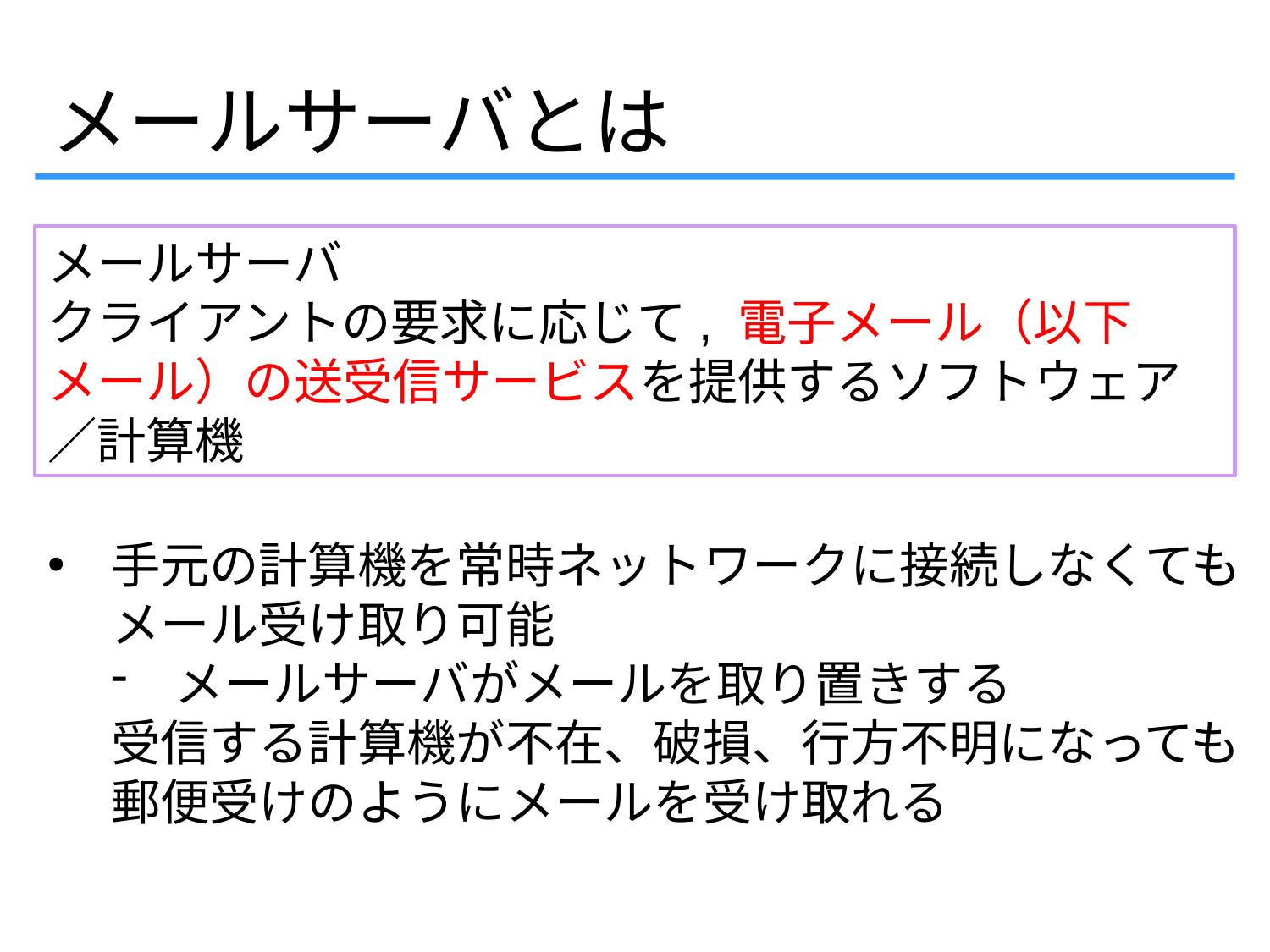

メールサーバとは

メールサーバ
クライアントの要求に応じて, 電子メール（以下メール）の送受信サービスを提供するソフトウェア／計算機
手元の計算機を常時ネットワークに接続しなくてもメール受け取り可能
メールサーバがメールを取り置きする
受信する計算機が不在、破損、行方不明になっても
郵便受けのようにメールを受け取れる